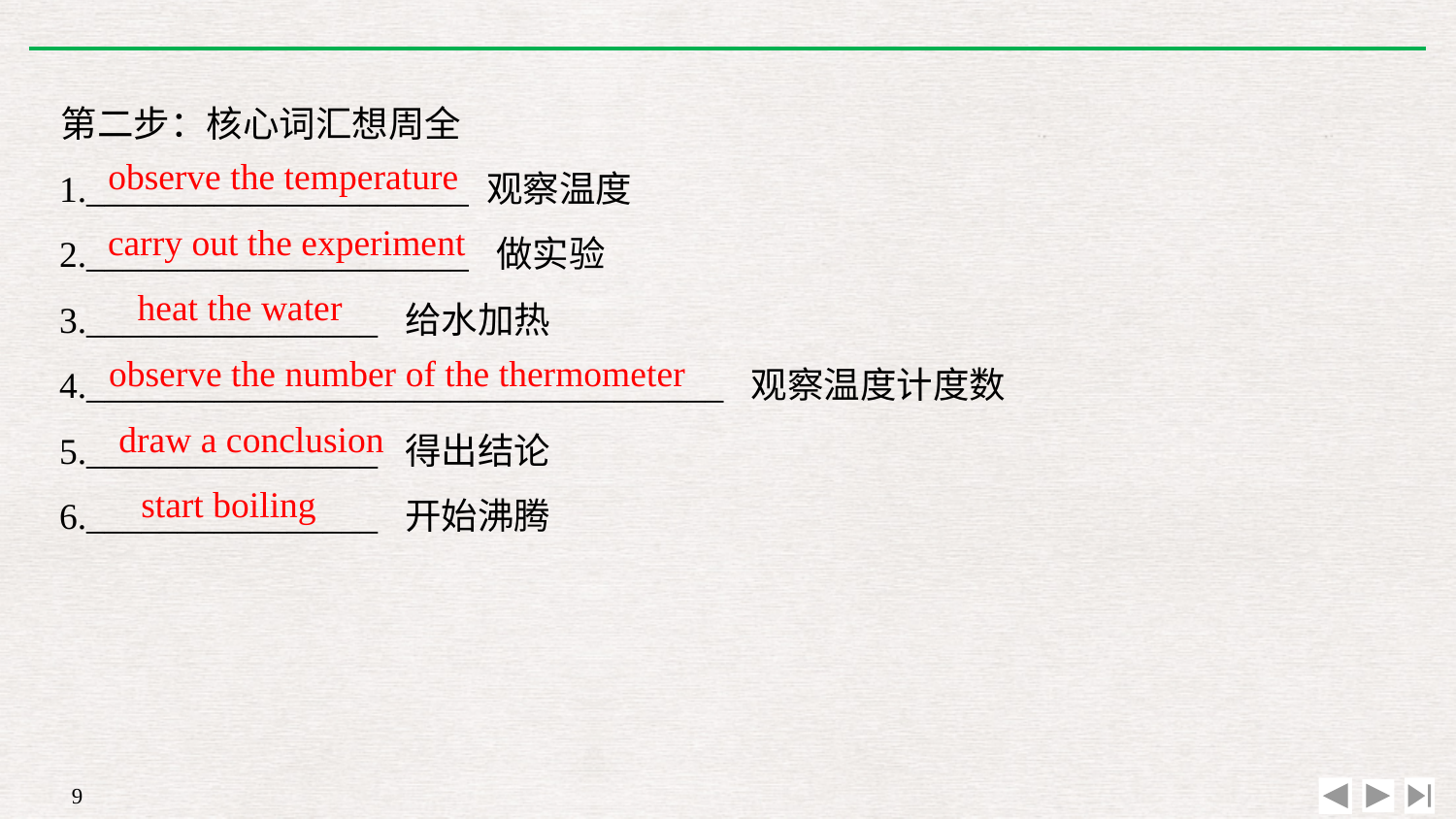

第二步：核心词汇想周全
1._____________________ 观察温度
2._____________________  做实验
3.________________  给水加热
4.___________________________________  观察温度计度数
5.________________  得出结论
6.________________  开始沸腾
observe the temperature
carry out the experiment
heat the water
observe the number of the thermometer
draw a conclusion
start boiling